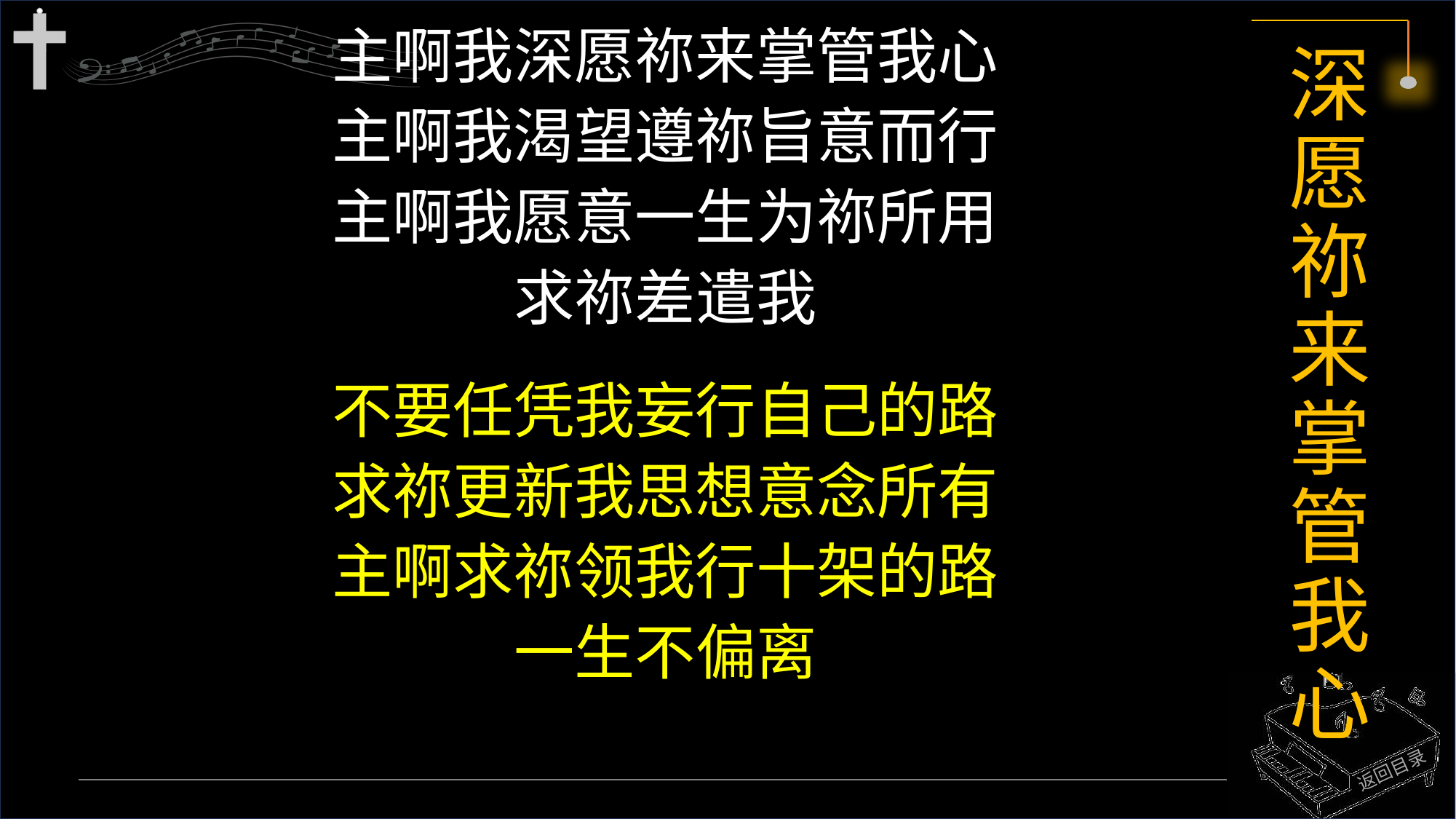

主啊我深愿祢来掌管我心
主啊我渴望遵祢旨意而行
主啊我愿意一生为祢所用
求祢差遣我

不要任凭我妄行自己的路
求祢更新我思想意念所有
主啊求祢领我行十架的路
一生不偏离
# 深愿祢来掌管我心